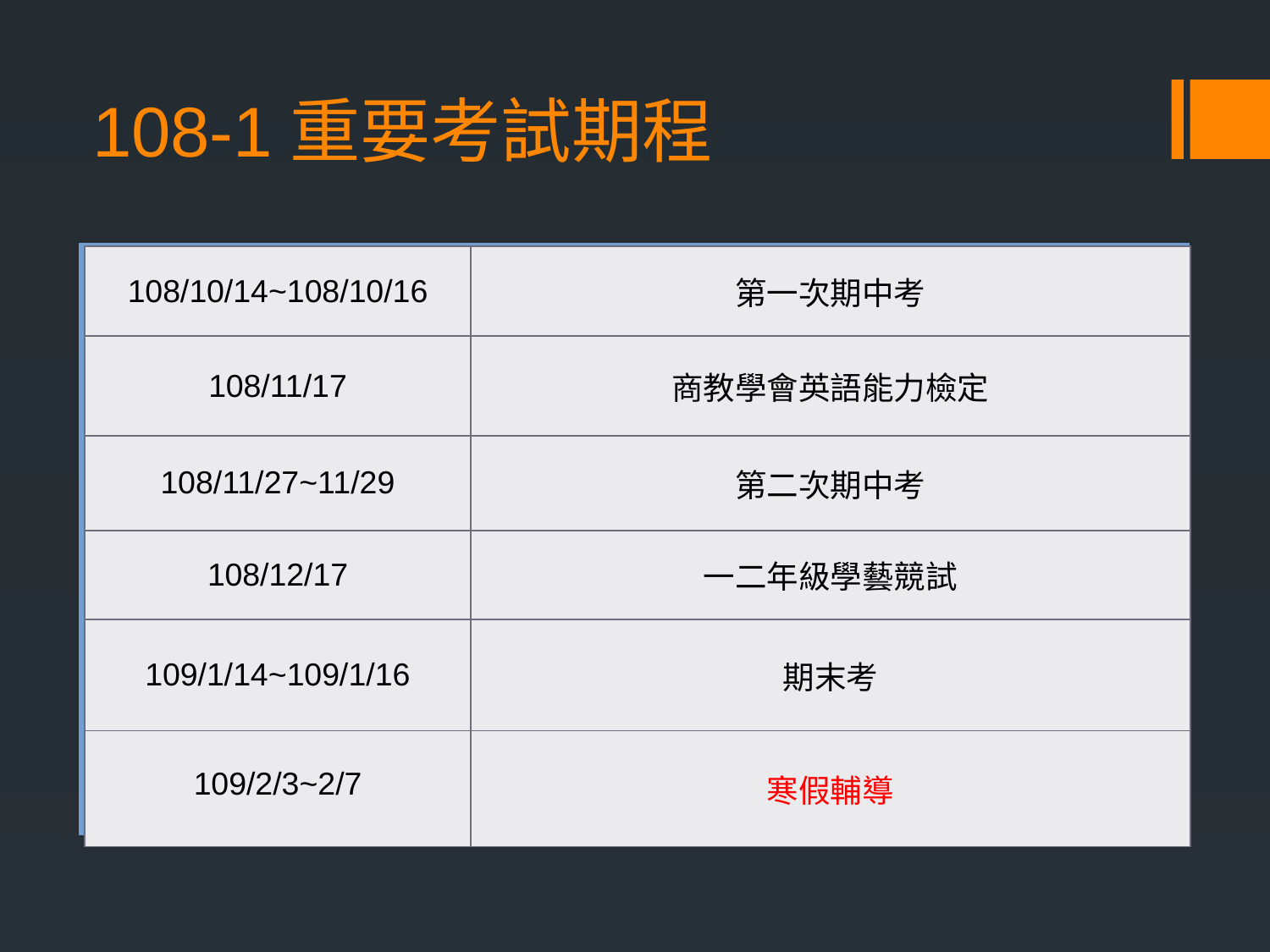

# 108-1重要考試期程

| 108/10/14~108/10/16 | 第一次期中考 |
| --- | --- |
| 108/11/17 | 商教學會英語能力檢定 |
| 108/11/27~11/29 | 第二次期中考 |
| 108/12/17 | 一二年級學藝競試 |
| 109/1/14~109/1/16 | 期末考 |
| 109/2/3~2/7 | 寒假輔導 |